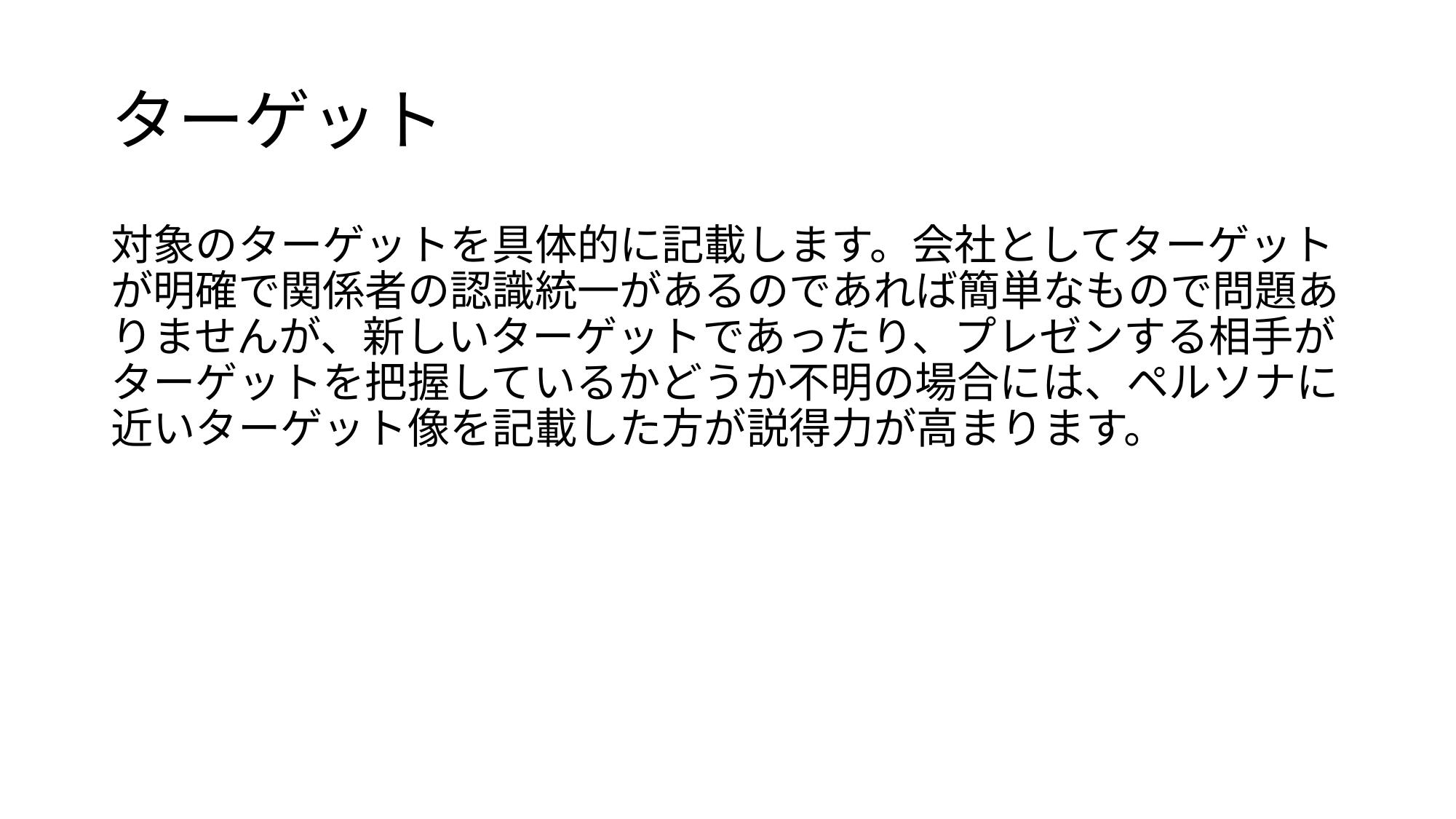

# ターゲット
対象のターゲットを具体的に記載します。会社としてターゲットが明確で関係者の認識統一があるのであれば簡単なもので問題ありませんが、新しいターゲットであったり、プレゼンする相手がターゲットを把握しているかどうか不明の場合には、ペルソナに近いターゲット像を記載した方が説得力が高まります。